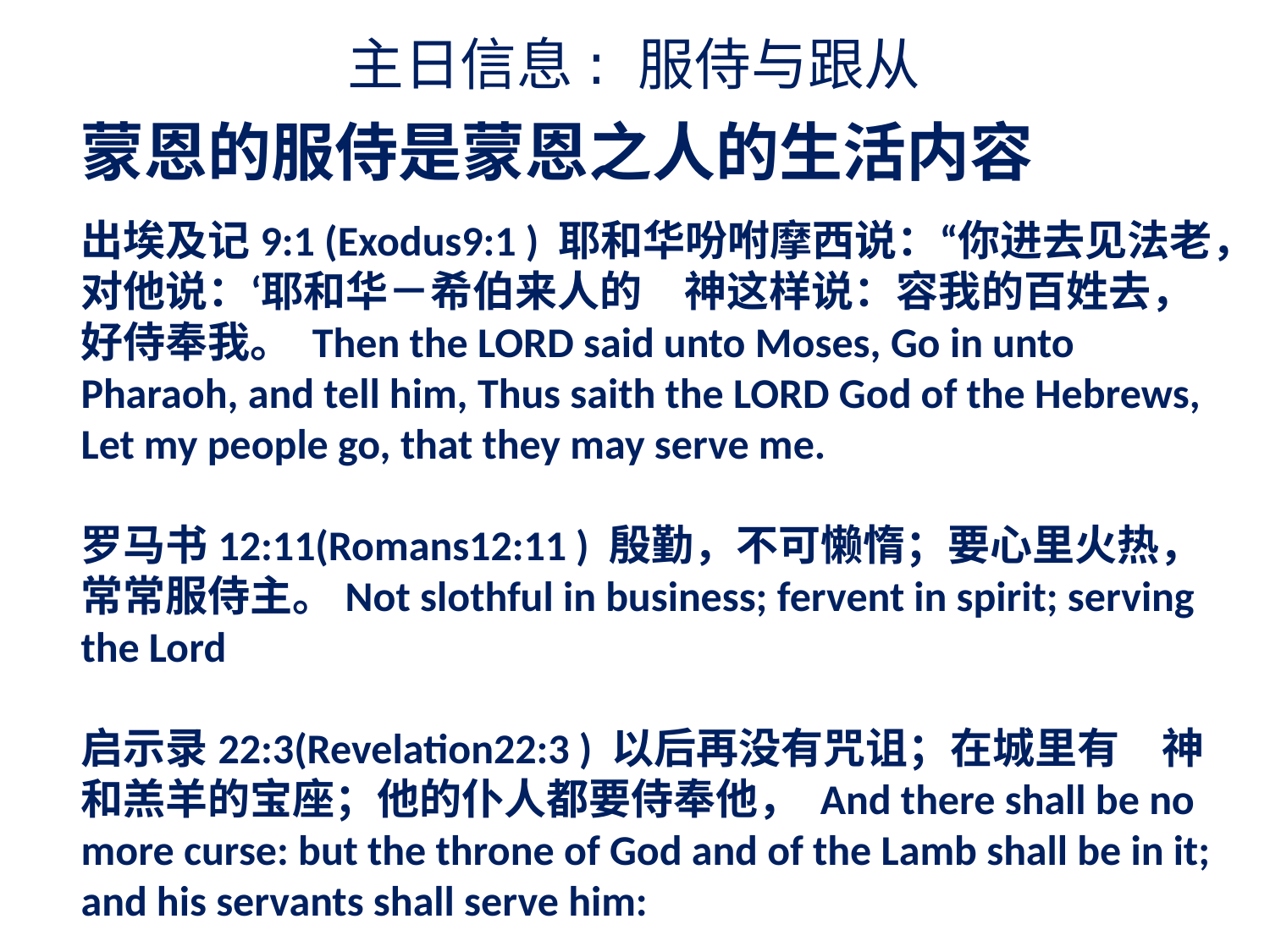

主日信息: 服侍与跟从
蒙恩的服侍是蒙恩之人的生活内容
出埃及记9:1 (Exodus9:1 ) 耶和华吩咐摩西说：“你进去见法老，对他说：‘耶和华－希伯来人的　神这样说：容我的百姓去，好侍奉我。 Then the LORD said unto Moses, Go in unto Pharaoh, and tell him, Thus saith the LORD God of the Hebrews, Let my people go, that they may serve me.

罗马书12:11(Romans12:11 ) 殷勤，不可懒惰；要心里火热，常常服侍主。Not slothful in business; fervent in spirit; serving the Lord

启示录22:3(Revelation22:3 ) 以后再没有咒诅；在城里有　神和羔羊的宝座；他的仆人都要侍奉他， And there shall be no more curse: but the throne of God and of the Lamb shall be in it; and his servants shall serve him: